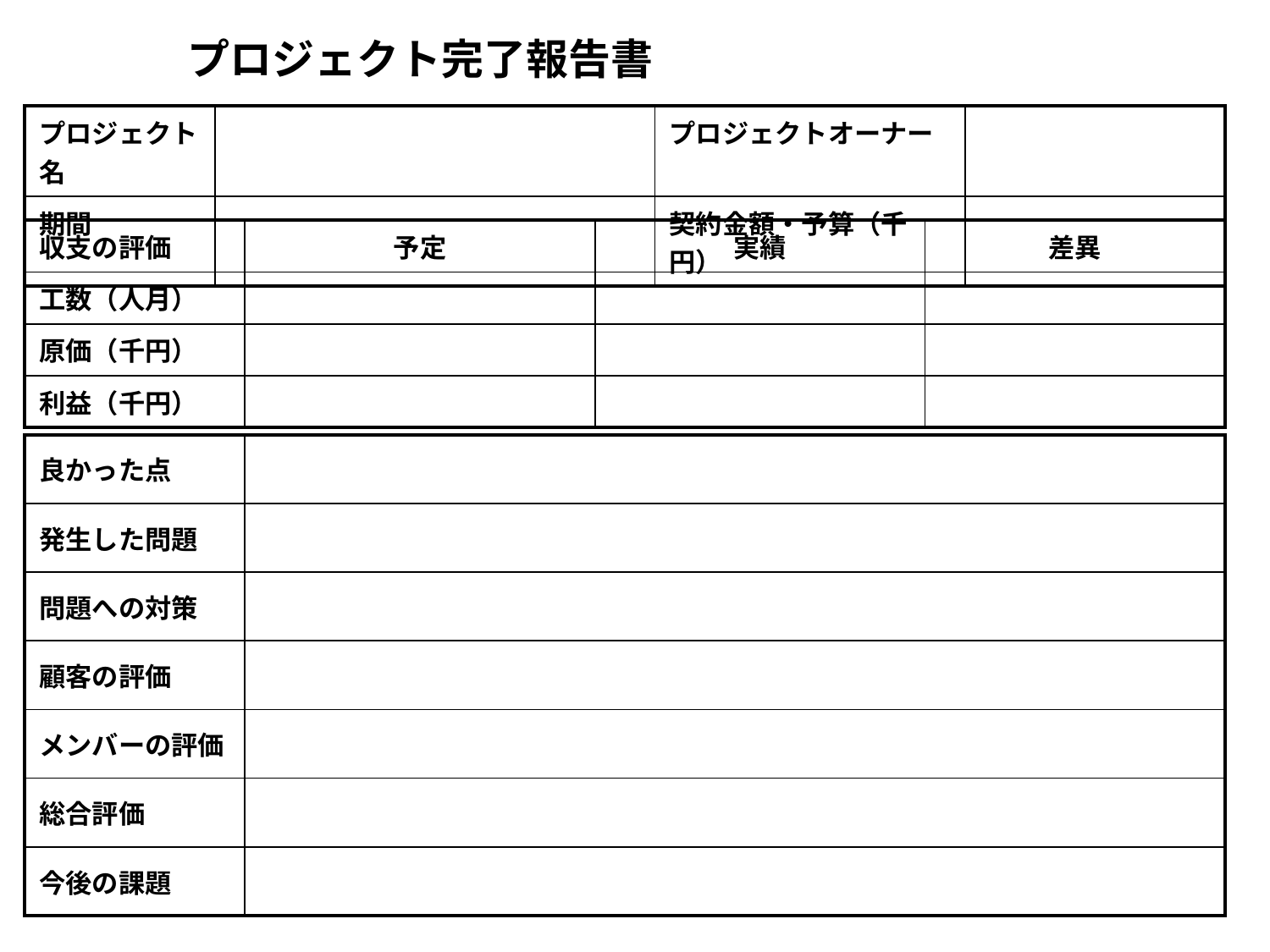

プロジェクト完了報告書
| プロジェクト名 |  | プロジェクトオーナー |  |
| --- | --- | --- | --- |
| 期間 |  | 契約金額・予算（千円） |  |
| 収支の評価 | 予定 | 実績 | 差異 |
| --- | --- | --- | --- |
| 工数（人月） |  |  |  |
| 原価（千円） |  |  |  |
| 利益（千円） |  |  |  |
| 良かった点 |  |
| --- | --- |
| 発生した問題 |  |
| 問題への対策 |  |
| 顧客の評価 |  |
| メンバーの評価 |  |
| 総合評価 |  |
| 今後の課題 |  |